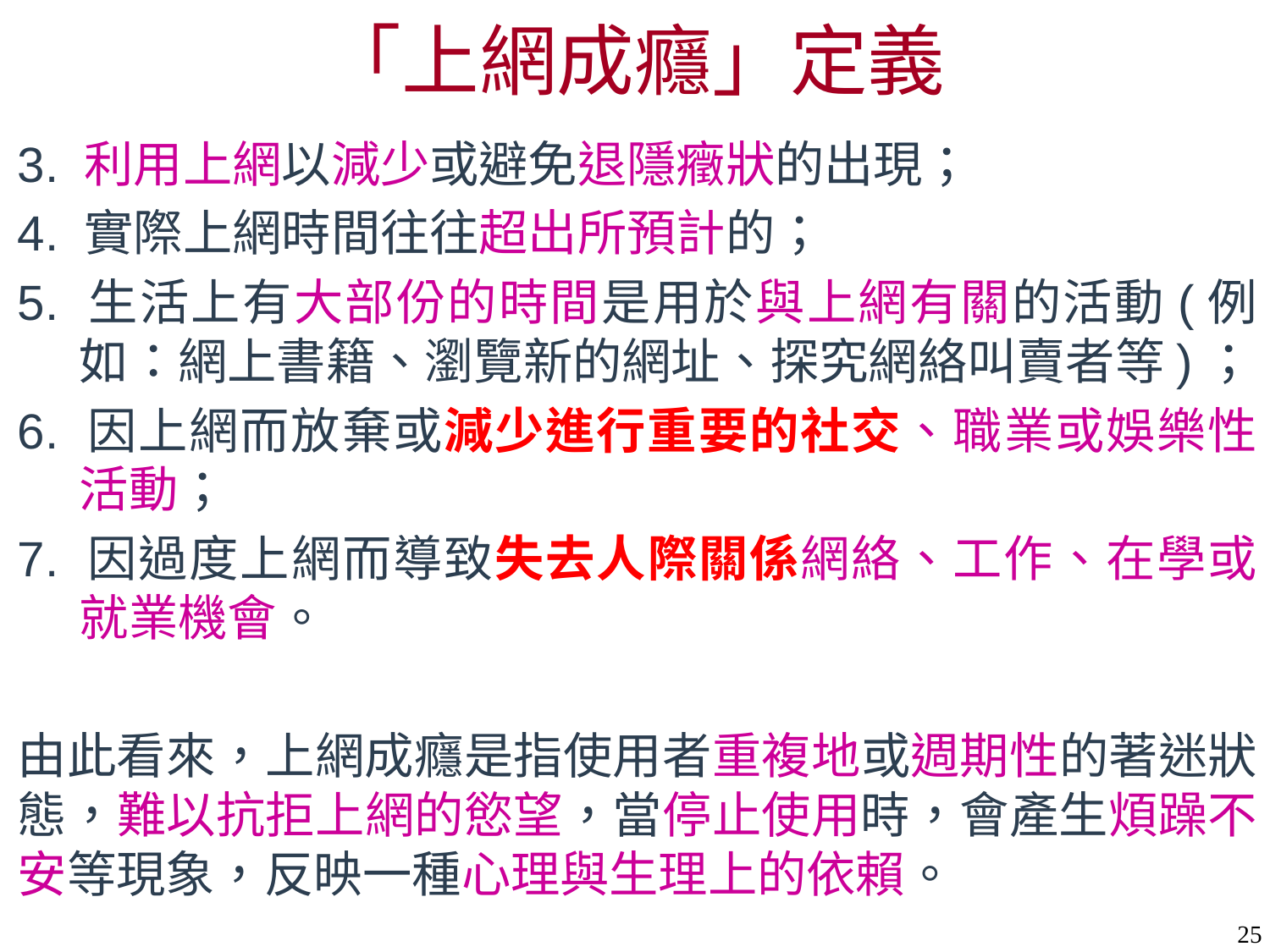

# 「上網成癮」定義
3. 利用上網以減少或避免退隱癥狀的出現；
4. 實際上網時間往往超出所預計的；
5. 生活上有大部份的時間是用於與上網有關的活動(例如：網上書籍、瀏覽新的網址、探究網絡叫賣者等)；
6. 因上網而放棄或減少進行重要的社交、職業或娛樂性活動；
7. 因過度上網而導致失去人際關係網絡、工作、在學或就業機會。

由此看來，上網成癮是指使用者重複地或週期性的著迷狀態，難以抗拒上網的慾望，當停止使用時，會產生煩躁不安等現象，反映一種心理與生理上的依賴。

25